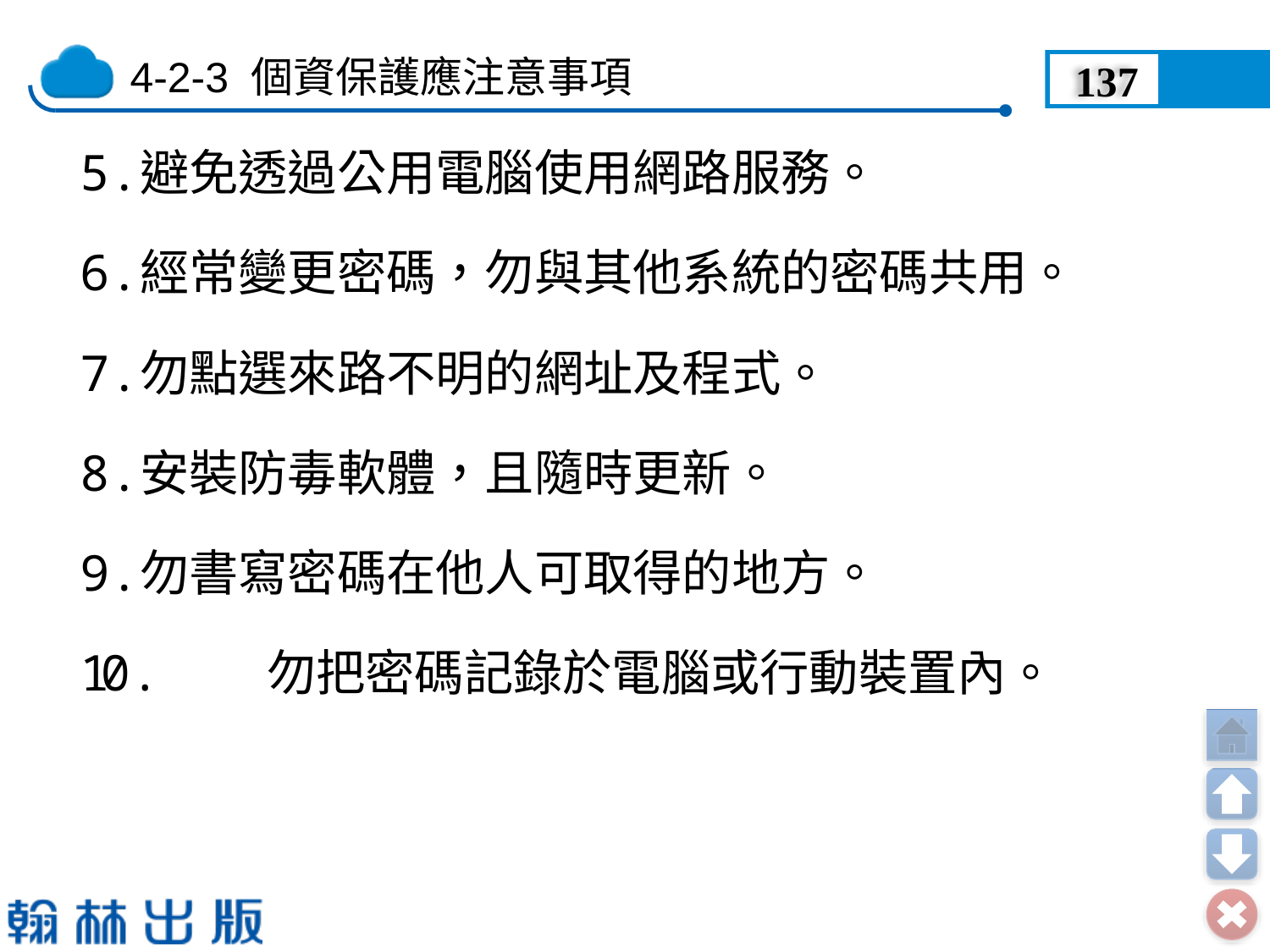

137
5.	避免透過公用電腦使用網路服務。
6.	經常變更密碼，勿與其他系統的密碼共用。
7.	勿點選來路不明的網址及程式。
8.	安裝防毒軟體，且隨時更新。
9.	勿書寫密碼在他人可取得的地方。
10.	勿把密碼記錄於電腦或行動裝置內。